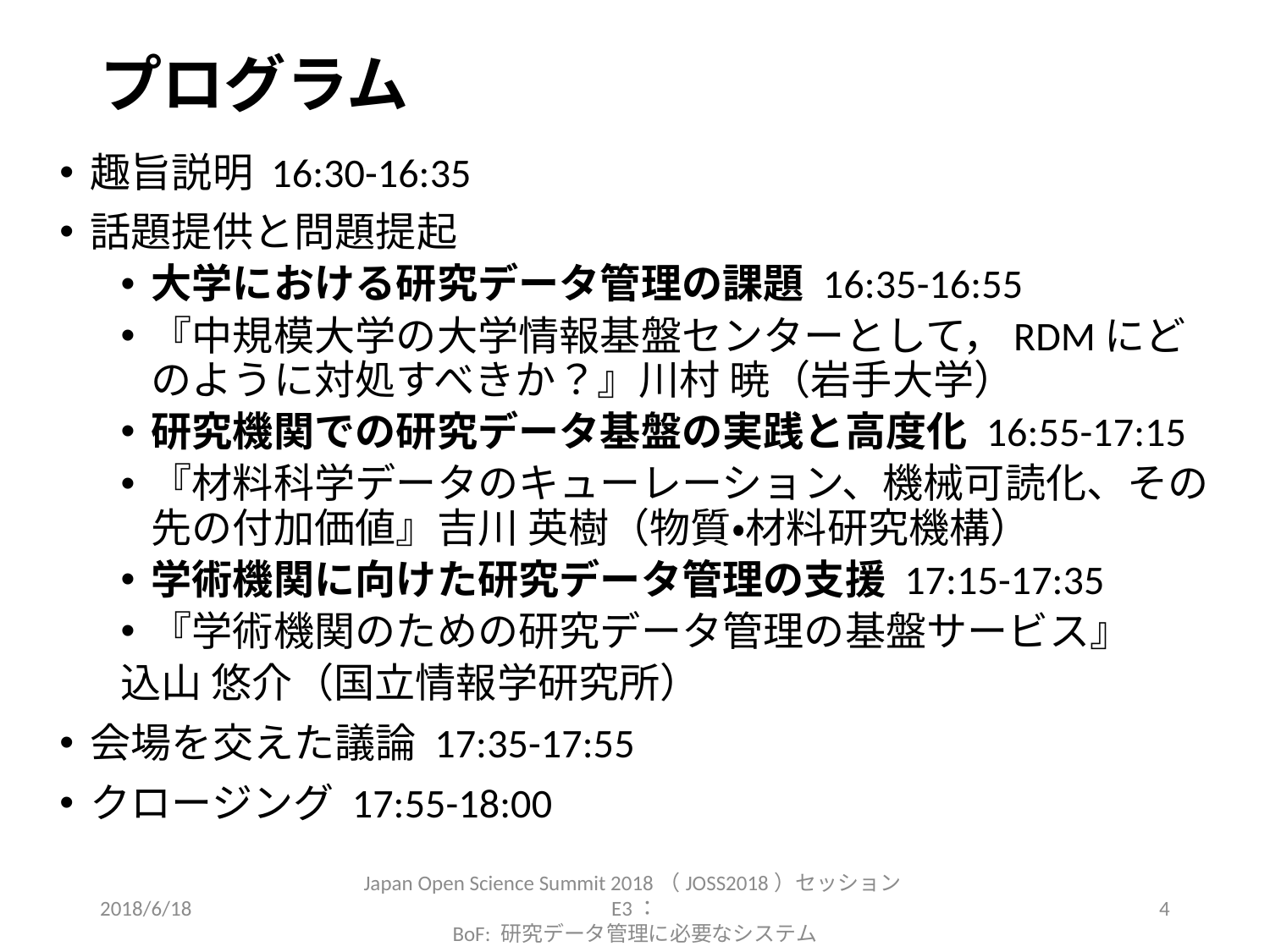

# プログラム
趣旨説明 16:30-16:35
話題提供と問題提起
大学における研究データ管理の課題 16:35-16:55
『中規模大学の大学情報基盤センターとして，RDMにどのように対処すべきか？』川村 暁（岩手大学）
研究機関での研究データ基盤の実践と高度化 16:55-17:15
『材料科学データのキューレーション、機械可読化、その先の付加価値』吉川 英樹（物質・材料研究機構）
学術機関に向けた研究データ管理の支援 17:15-17:35
『学術機関のための研究データ管理の基盤サービス』
込山 悠介（国立情報学研究所）
会場を交えた議論 17:35-17:55
クロージング 17:55-18:00

2018/6/18
Japan Open Science Summit 2018（JOSS2018）セッションE3：
BoF: 研究データ管理に必要なシステム
4